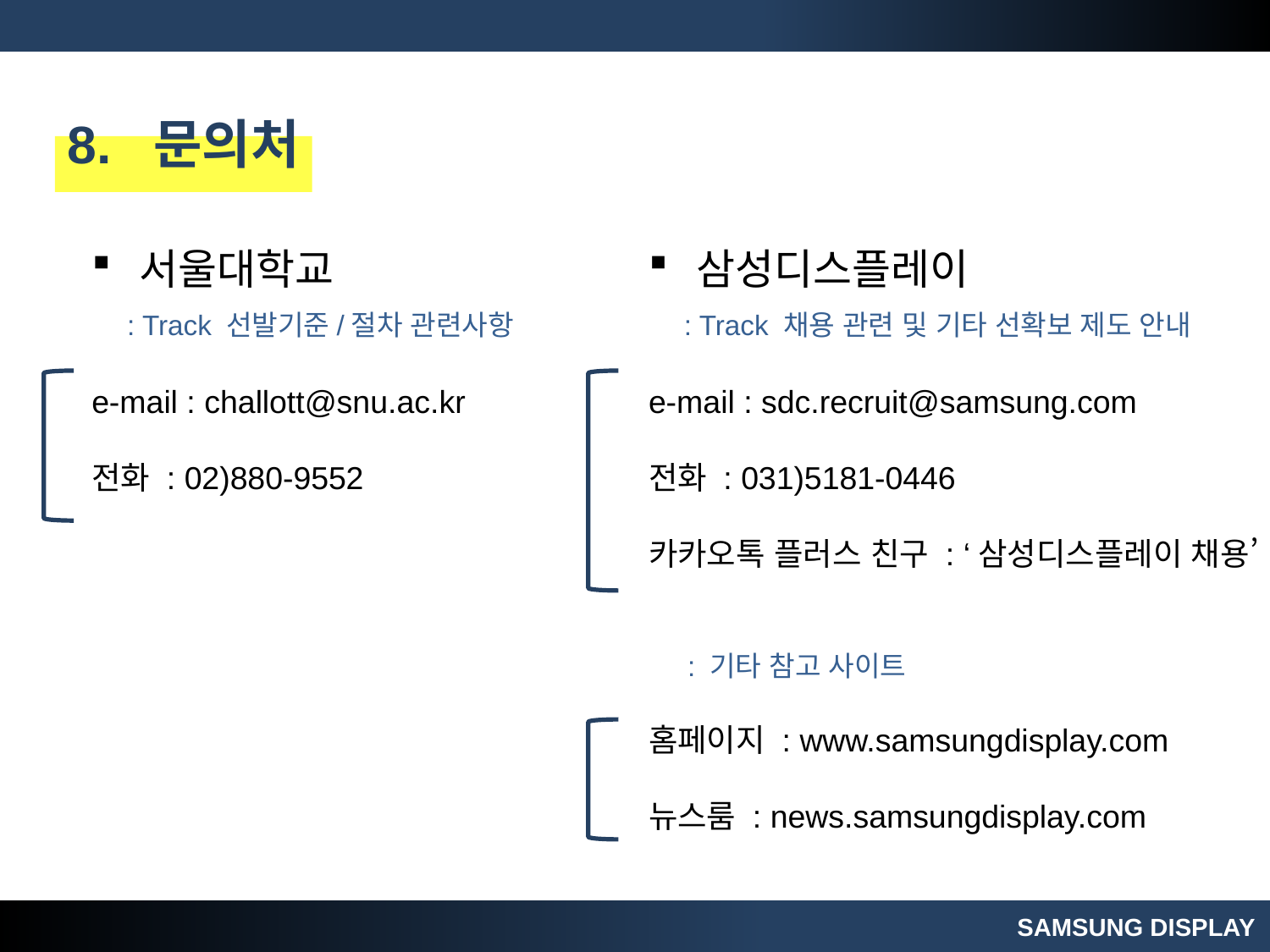

8.  문의처

서울대학교
   : Track 선발기준/절차 관련사항

e-mail : challott@snu.ac.kr

전화 : 02)880-9552
삼성디스플레이
   : Track 채용 관련 및 기타 선확보 제도 안내

e-mail : sdc.recruit@samsung.com

전화 : 031)5181-0446

카카오톡 플러스 친구 : ‘삼성디스플레이 채용’

     : 기타 참고 사이트

홈페이지 : www.samsungdisplay.com

뉴스룸 : news.samsungdisplay.com

SAMSUNG DISPLAY